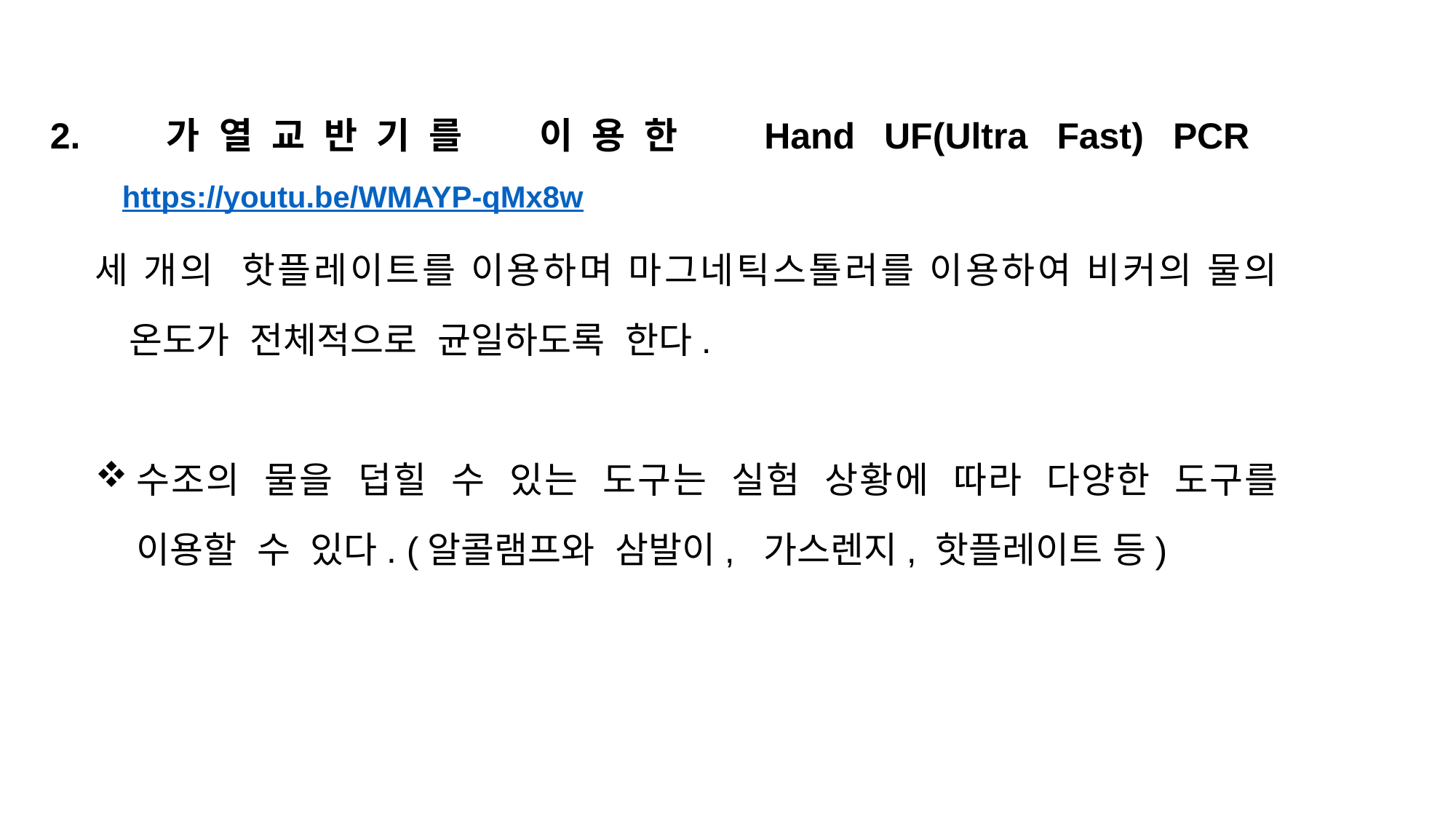

2.  가열교반기를  이용한  Hand UF(Ultra Fast) PCR   https://youtu.be/WMAYP-qMx8w
세 개의  핫플레이트를 이용하며 마그네틱스톨러를 이용하여 비커의 물의  온도가  전체적으로  균일하도록  한다.

수조의  물을  덥힐  수  있는  도구는  실험  상황에  따라  다양한  도구를  이용할  수  있다. (알콜램프와  삼발이,  가스렌지, 핫플레이트 등)